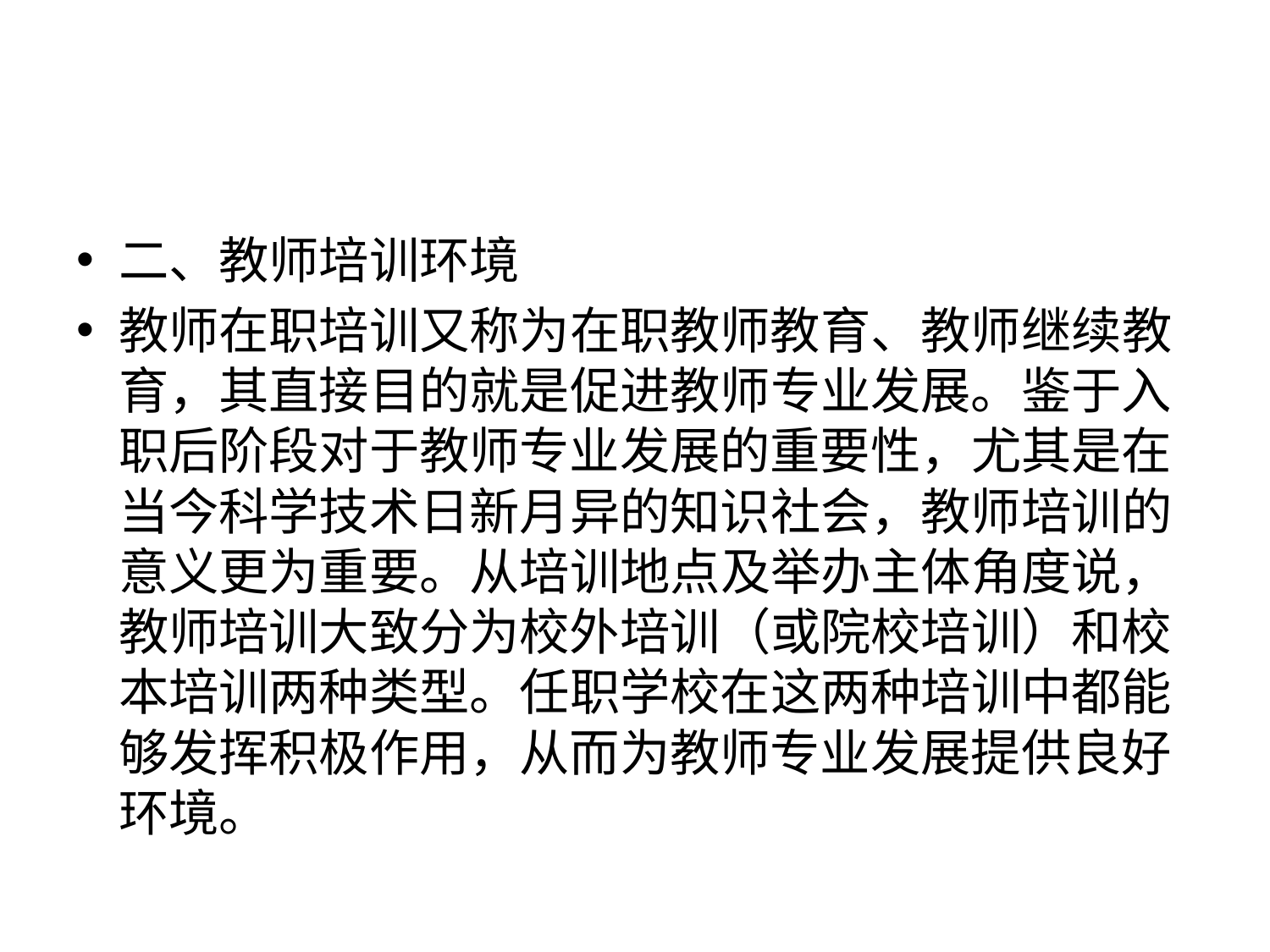

#
二、教师培训环境
教师在职培训又称为在职教师教育、教师继续教育，其直接目的就是促进教师专业发展。鉴于入职后阶段对于教师专业发展的重要性，尤其是在当今科学技术日新月异的知识社会，教师培训的意义更为重要。从培训地点及举办主体角度说，教师培训大致分为校外培训（或院校培训）和校本培训两种类型。任职学校在这两种培训中都能够发挥积极作用，从而为教师专业发展提供良好环境。